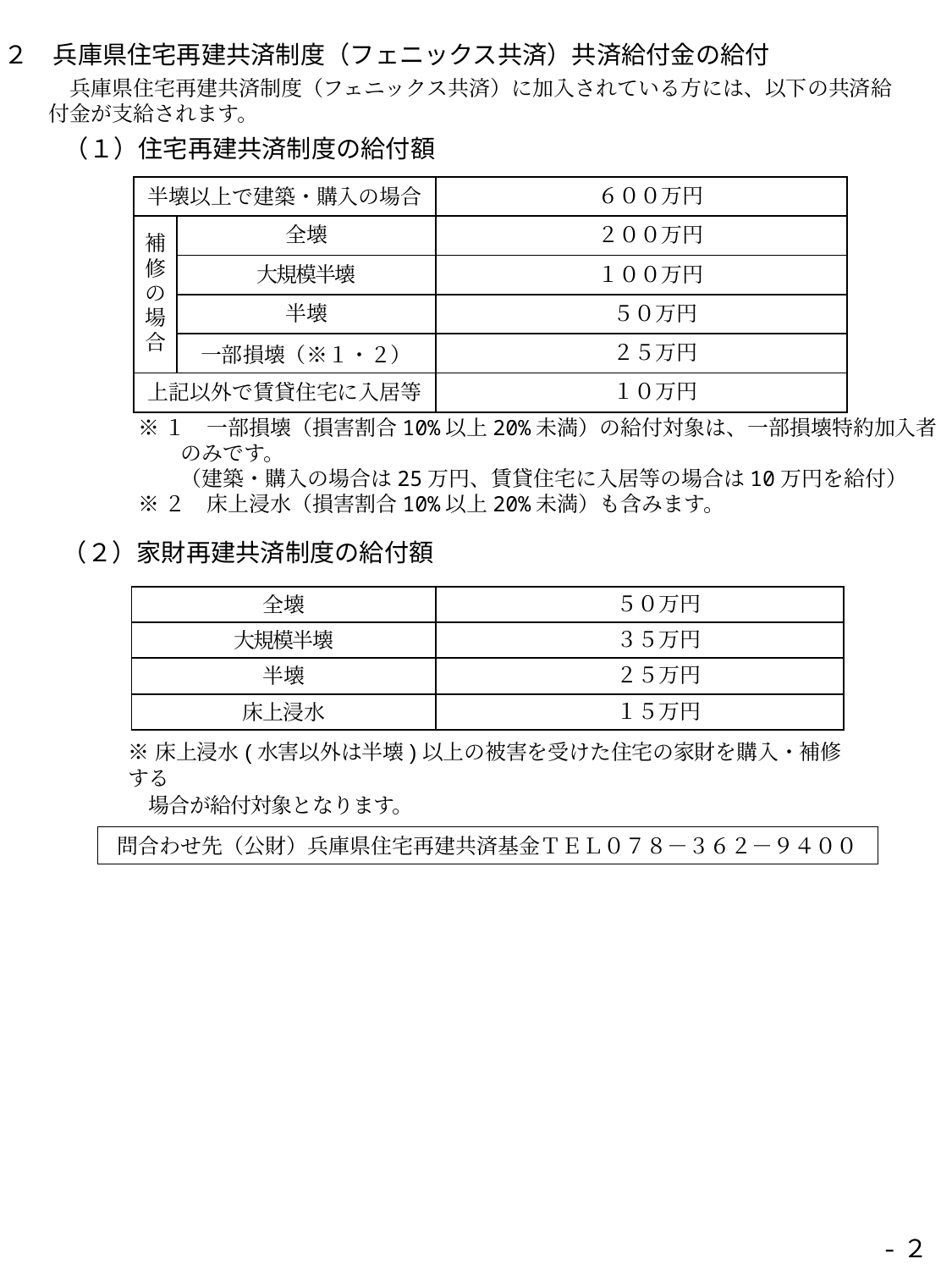

２　兵庫県住宅再建共済制度（フェニックス共済）共済給付金の給付
　兵庫県住宅再建共済制度（フェニックス共済）に加入されている方には、以下の共済給付金が支給されます。
（１）住宅再建共済制度の給付額
| 半壊以上で建築・購入の場合 |  | ６００万円 |
| --- | --- | --- |
| 補修の場合 | 全壊 | ２００万円 |
|  | 大規模半壊 | １００万円 |
|  | 半壊 | ５０万円 |
|  | 一部損壊（※１・２） | ２５万円 |
| 上記以外で賃貸住宅に入居等 |  | １０万円 |
※１　一部損壊（損害割合10%以上20%未満）の給付対象は、一部損壊特約加入者
　　のみです。
　　（建築・購入の場合は25万円、賃貸住宅に入居等の場合は10万円を給付）
※２　床上浸水（損害割合10%以上20%未満）も含みます。
（２）家財再建共済制度の給付額
| 全壊 | ５０万円 |
| --- | --- |
| 大規模半壊 | ３５万円 |
| 半壊 | ２５万円 |
| 床上浸水 | １５万円 |
※床上浸水(水害以外は半壊)以上の被害を受けた住宅の家財を購入・補修する
　場合が給付対象となります。
問合わせ先（公財）兵庫県住宅再建共済基金ＴＥＬ０７８－３６２－９４００
-２-